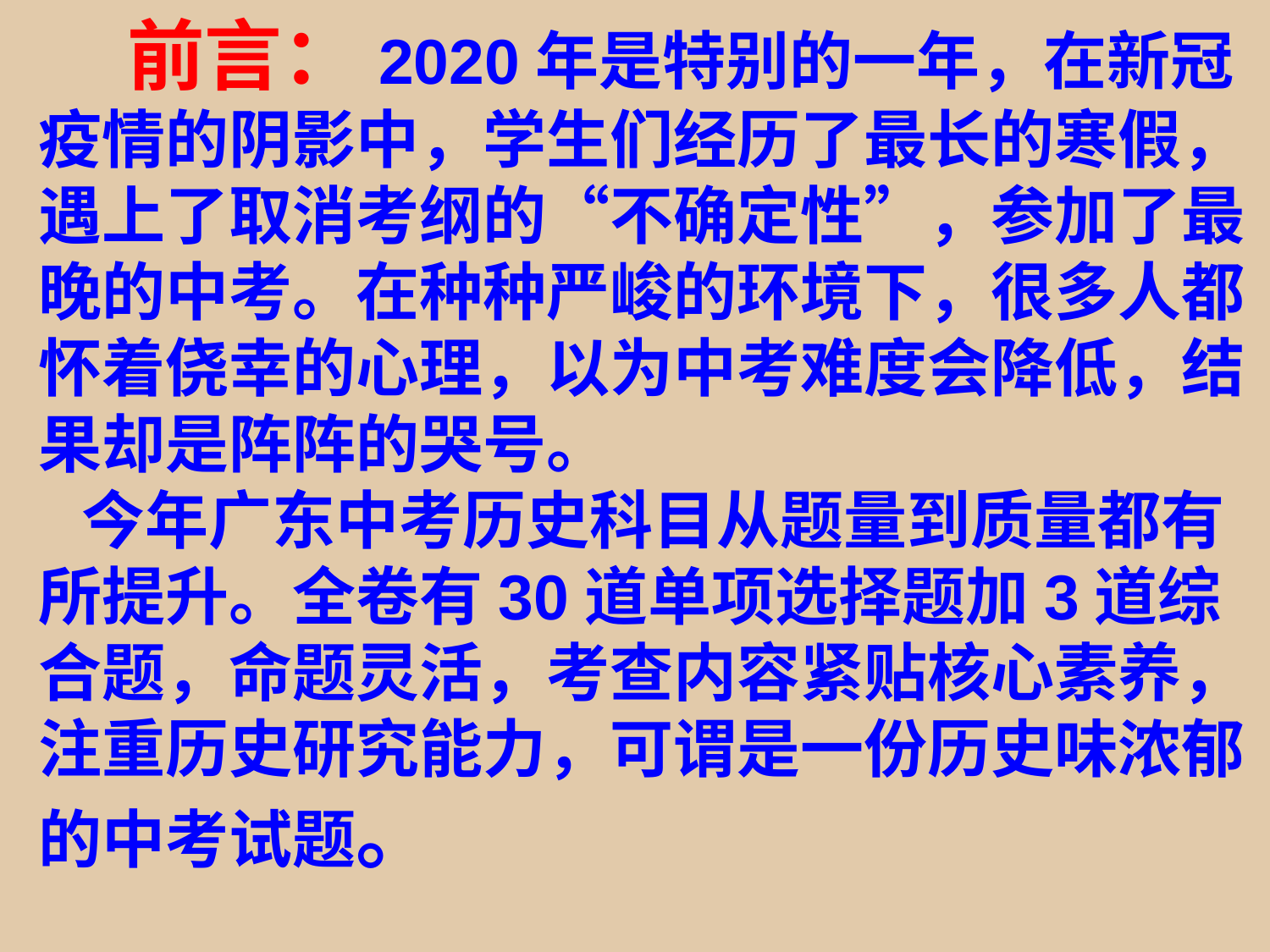

前言：2020年是特别的一年，在新冠疫情的阴影中，学生们经历了最长的寒假，遇上了取消考纲的“不确定性”，参加了最晚的中考。在种种严峻的环境下，很多人都怀着侥幸的心理，以为中考难度会降低，结果却是阵阵的哭号。
   今年广东中考历史科目从题量到质量都有所提升。全卷有30道单项选择题加3道综合题，命题灵活，考查内容紧贴核心素养，注重历史研究能力，可谓是一份历史味浓郁的中考试题。